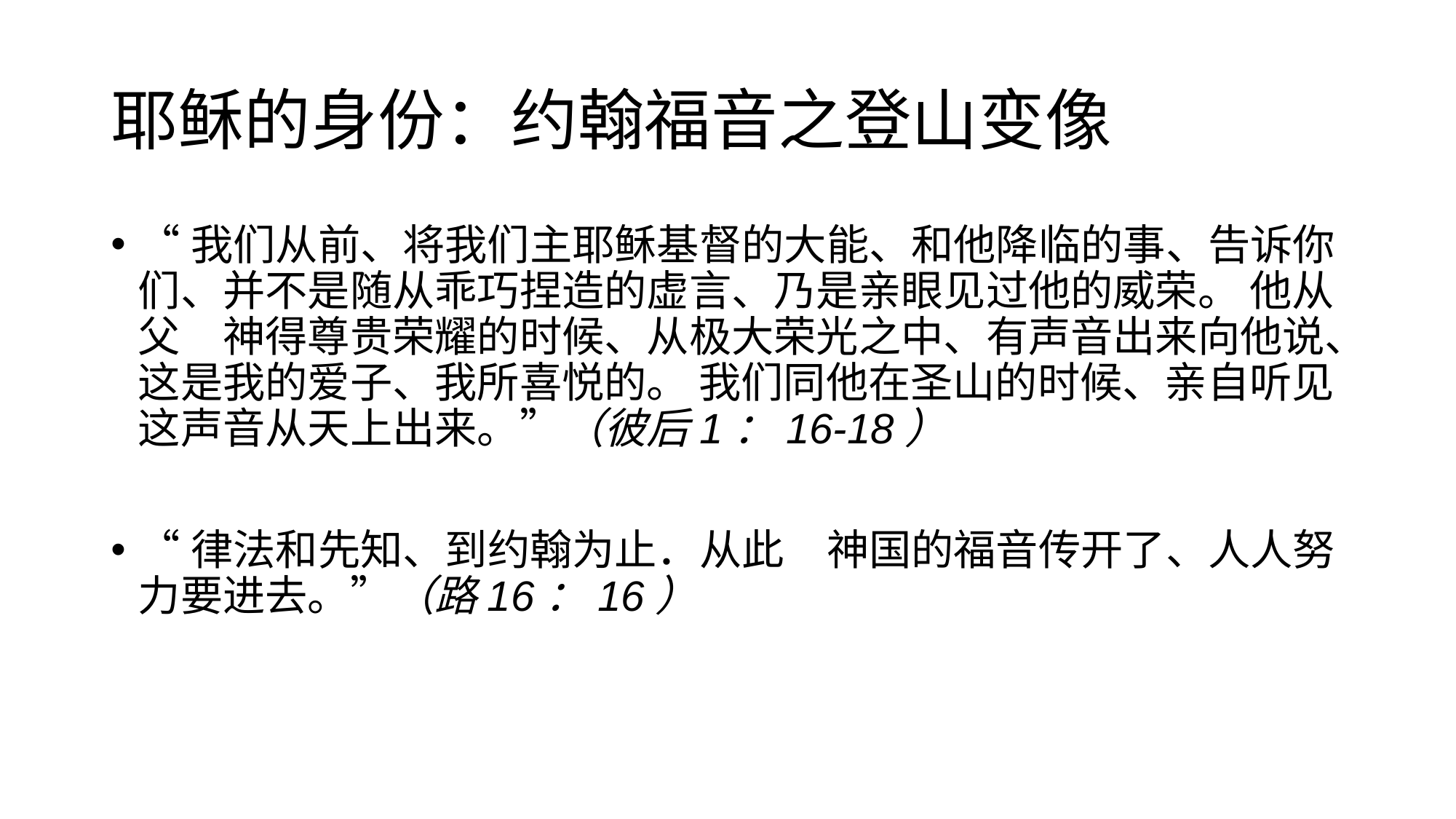

# 耶稣的身份：约翰福音之登山变像
“我们从前、将我们主耶稣基督的大能、和他降临的事、告诉你们、并不是随从乖巧捏造的虚言、乃是亲眼见过他的威荣。 他从父　神得尊贵荣耀的时候、从极大荣光之中、有声音出来向他说、这是我的爱子、我所喜悦的。 我们同他在圣山的时候、亲自听见这声音从天上出来。”（彼后1：16-18）

“律法和先知、到约翰为止．从此　神国的福音传开了、人人努力要进去。”（路16：16）